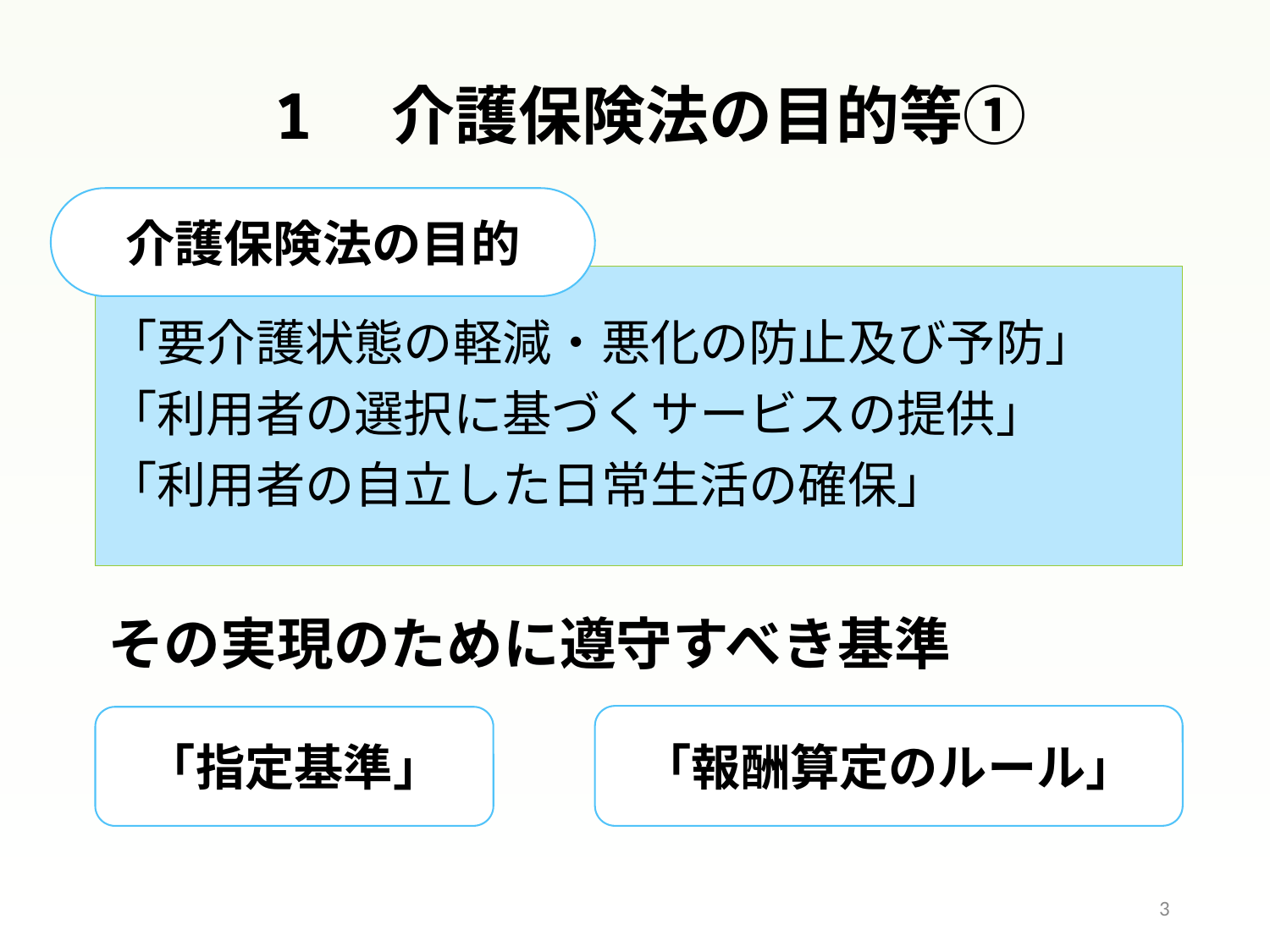

# 1　介護保険法の目的等①
介護保険法の目的
「要介護状態の軽減・悪化の防止及び予防」
「利用者の選択に基づくサービスの提供」
「利用者の自立した日常生活の確保」
その実現のために遵守すべき基準
「報酬算定のルール」
「指定基準」
3